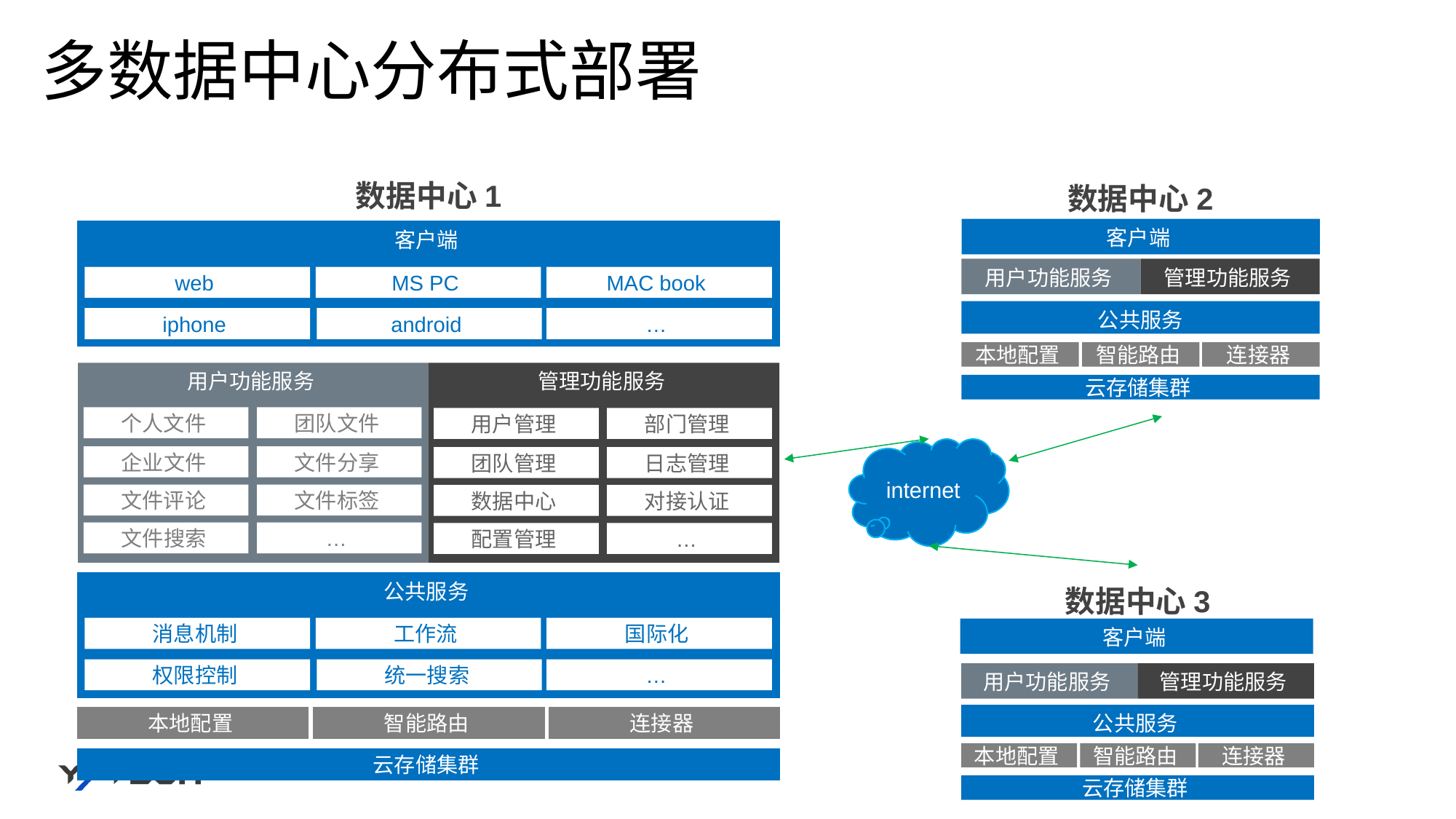

多数据中心分布式部署
数据中心1
客户端
web
MS PC
MAC book
iphone
android
…
用户功能服务
管理功能服务
个人文件
团队文件
用户管理
部门管理
企业文件
文件分享
团队管理
日志管理
文件评论
文件标签
数据中心
对接认证
文件搜索
…
配置管理
…
公共服务
消息机制
工作流
国际化
权限控制
统一搜索
…
本地配置
智能路由
连接器
云存储集群
数据中心2
客户端
用户功能服务
管理功能服务
公共服务
本地配置
智能路由
连接器
云存储集群
internet
数据中心3
客户端
用户功能服务
管理功能服务
公共服务
本地配置
智能路由
连接器
云存储集群